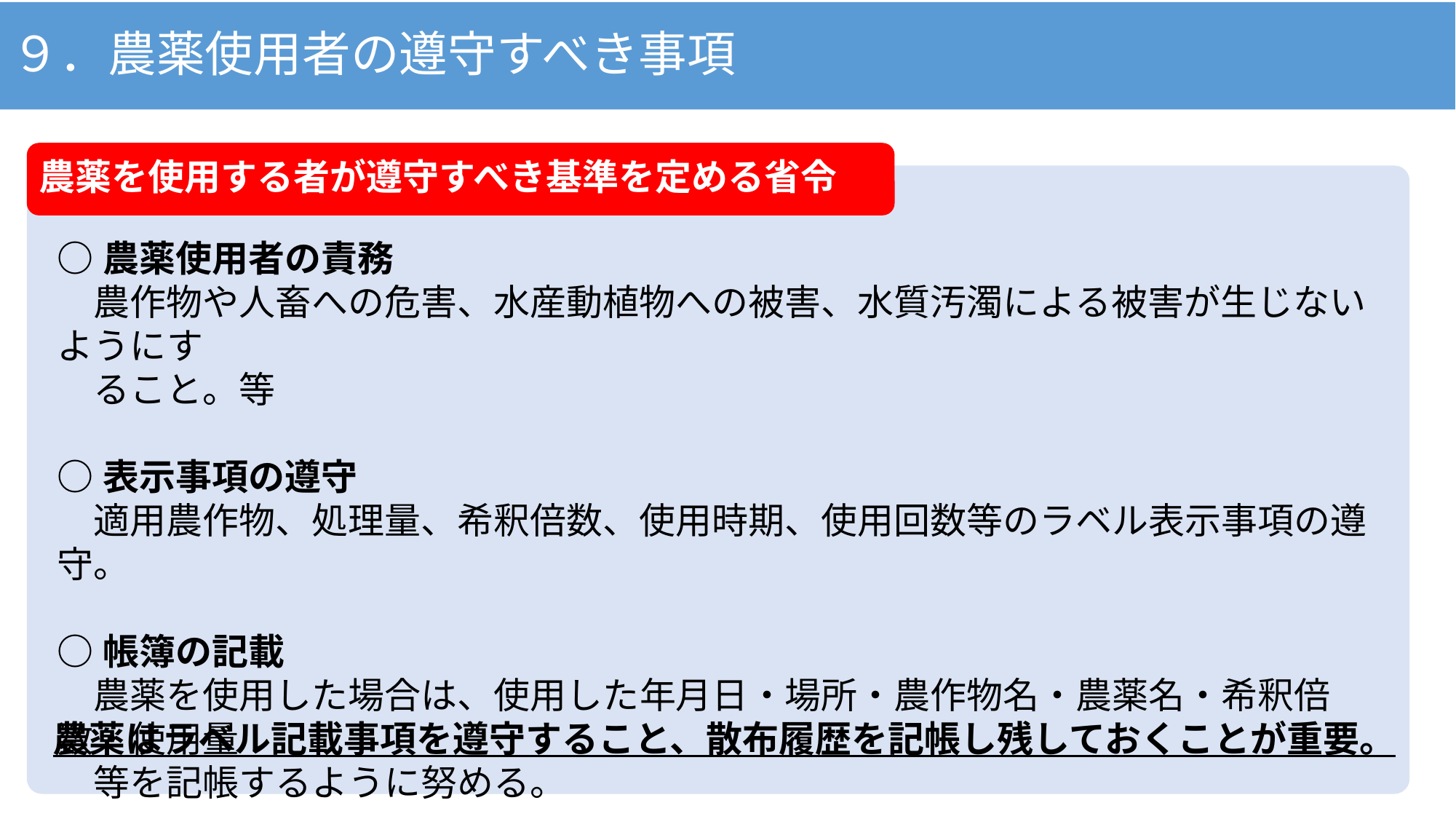

９．農薬使用者の遵守すべき事項

農薬を使用する者が遵守すべき基準を定める省令

○農薬使用者の責務
　農作物や人畜への危害、水産動植物への被害、水質汚濁による被害が生じないようにす
　ること。等

○表示事項の遵守
　適用農作物、処理量、希釈倍数、使用時期、使用回数等のラベル表示事項の遵守。

○帳簿の記載
　農薬を使用した場合は、使用した年月日・場所・農作物名・農薬名・希釈倍数・使用量
　等を記帳するように努める。
農薬はラベル記載事項を遵守すること、散布履歴を記帳し残しておくことが重要。